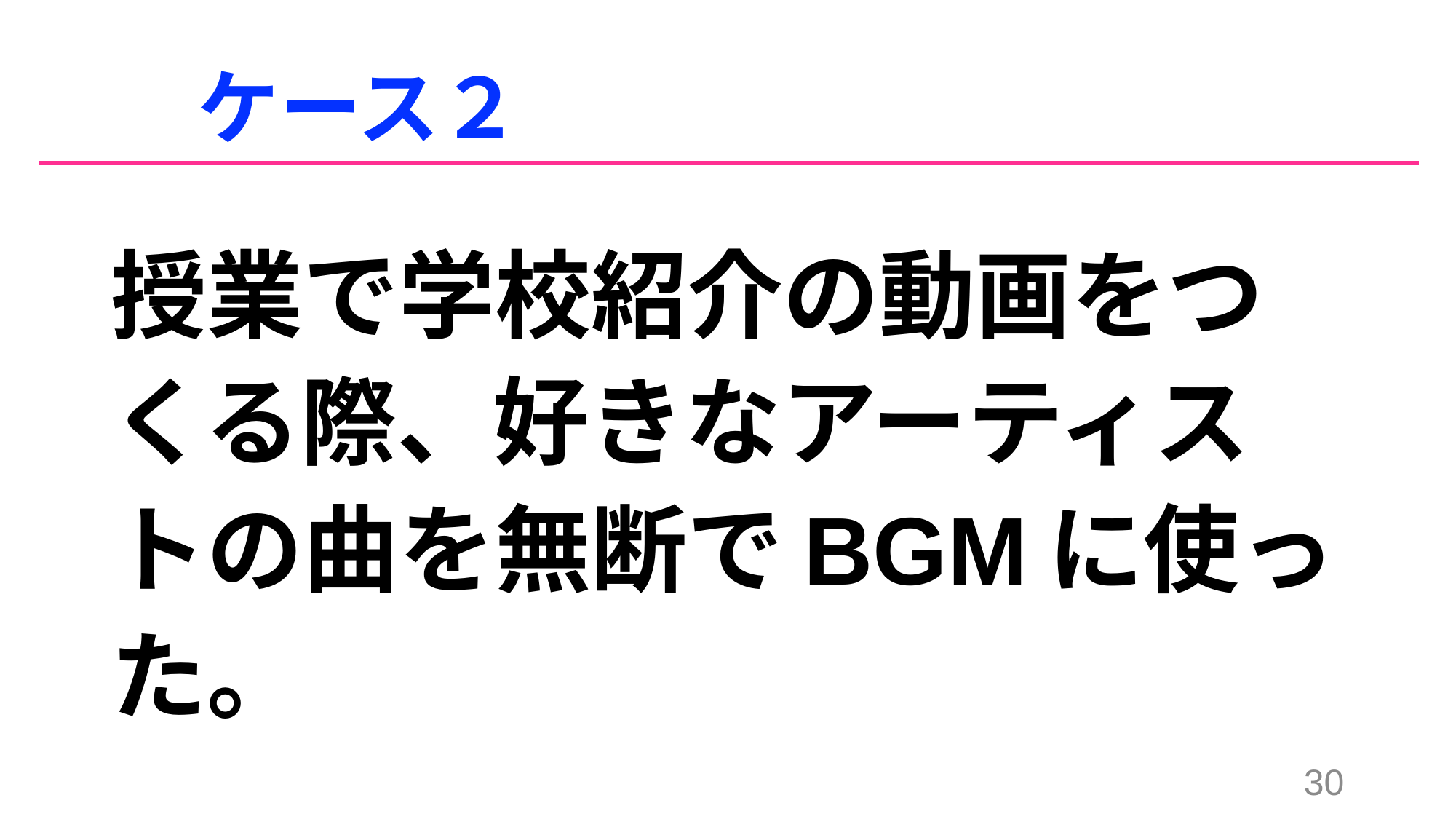

# ケース２
授業で学校紹介の動画をつくる際、好きなアーティストの曲を無断でBGMに使った。
30